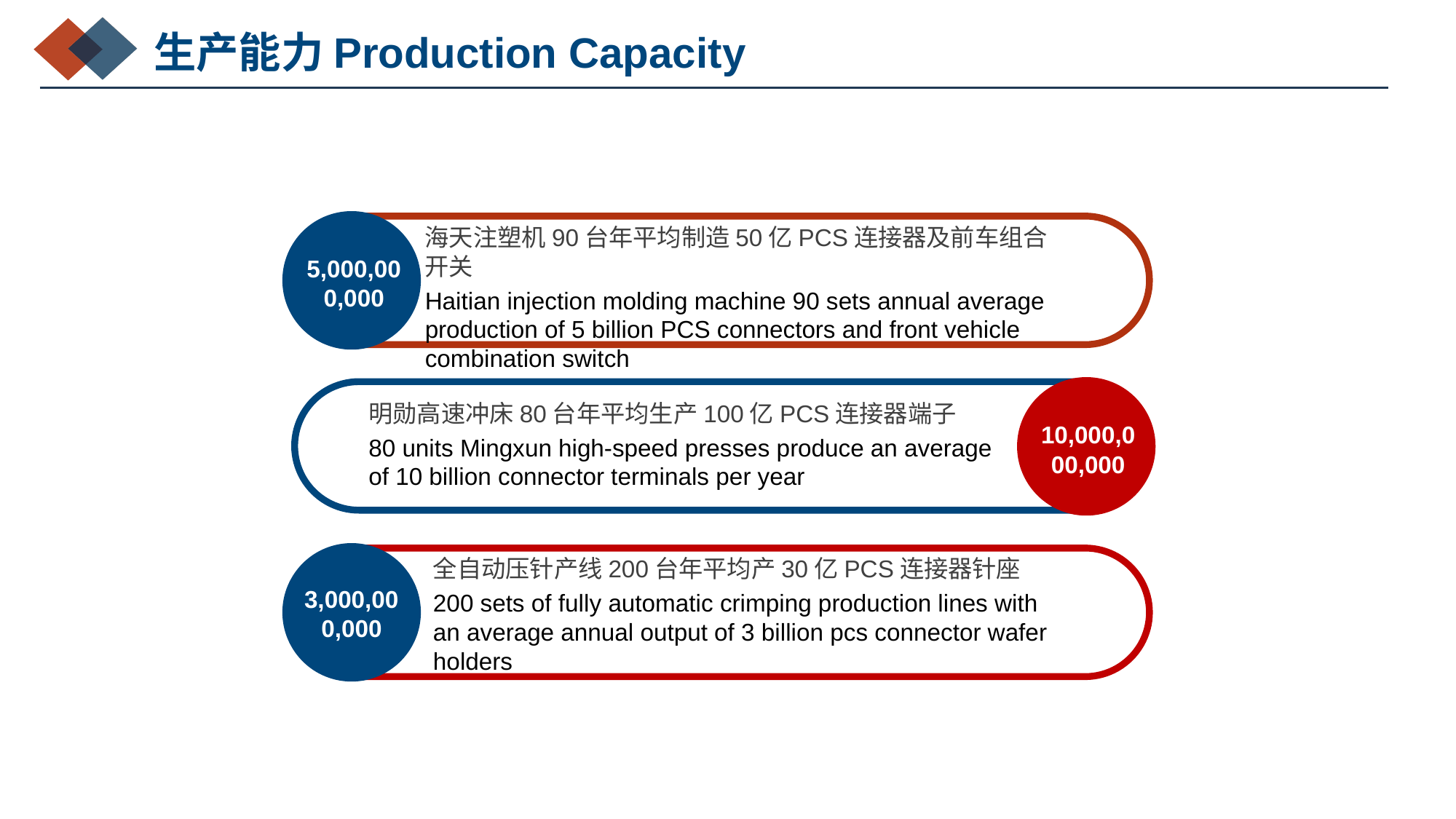

生产能力Production Capacity

5,000,000,000

海天注塑机90台年平均制造50亿PCS连接器及前车组合开关
Haitian injection molding machine 90 sets annual average production of 5 billion PCS connectors and front vehicle combination switch

10,000,000,000

明勋高速冲床80台年平均生产100亿PCS连接器端子
80 units Mingxun high-speed presses produce an average of 10 billion connector terminals per year

3,000,000,000

全自动压针产线200台年平均产30亿PCS连接器针座
200 sets of fully automatic crimping production lines with an average annual output of 3 billion pcs connector wafer holders